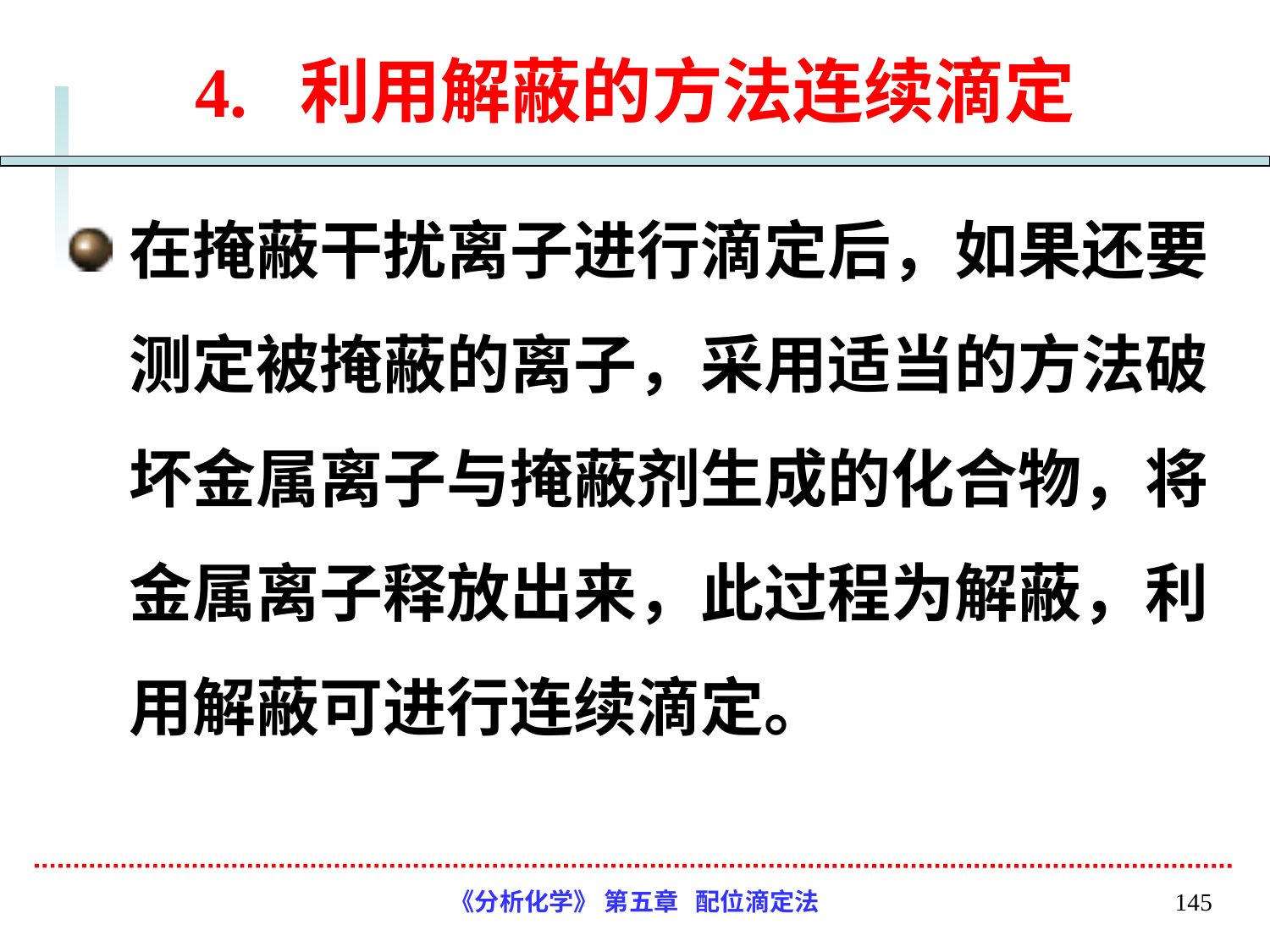

# 4.  利用解蔽的方法连续滴定
在掩蔽干扰离子进行滴定后，如果还要测定被掩蔽的离子，采用适当的方法破坏金属离子与掩蔽剂生成的化合物，将金属离子释放出来，此过程为解蔽，利用解蔽可进行连续滴定。
《分析化学》 第五章   配位滴定法
145